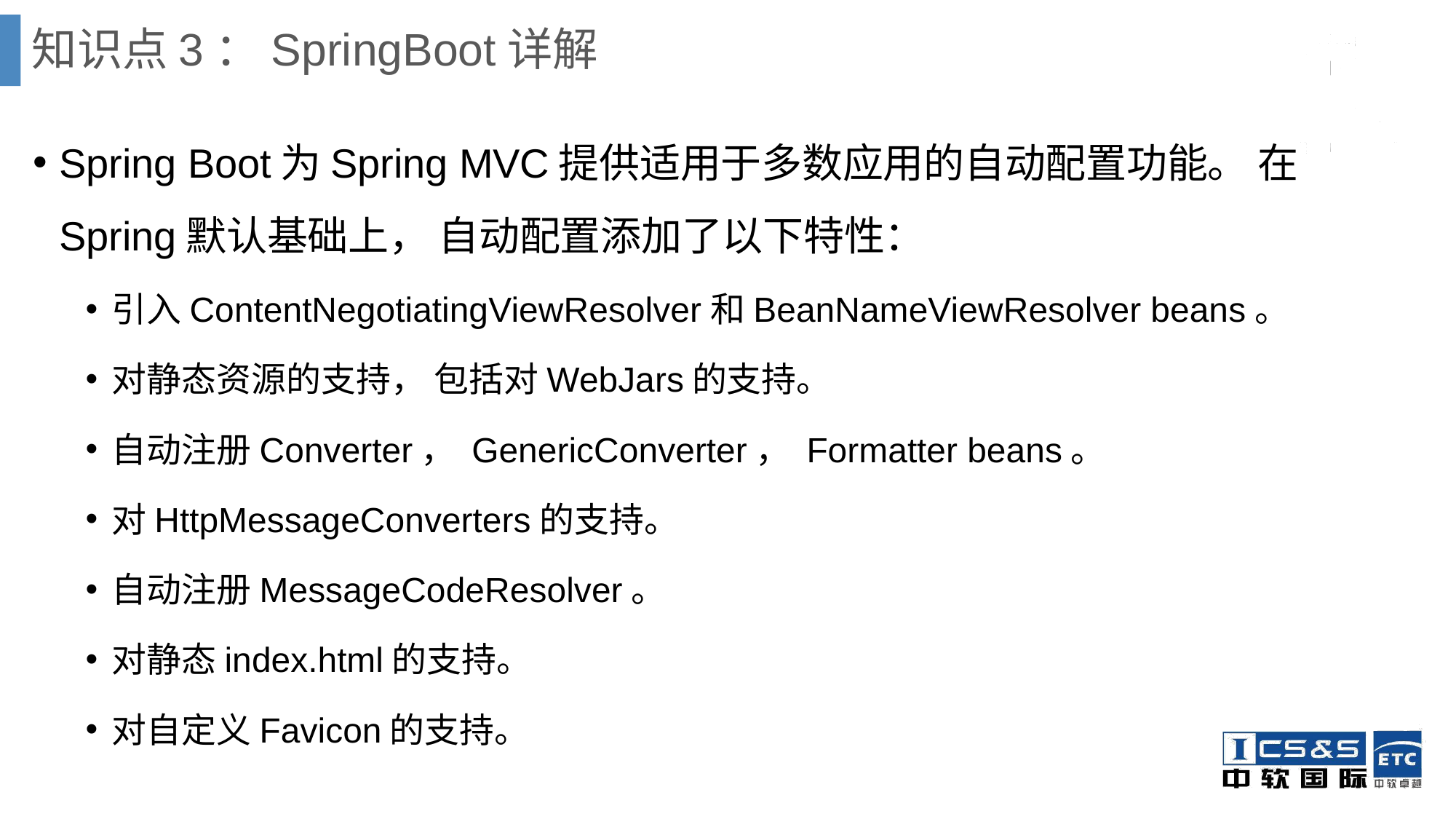

# 知识点3：SpringBoot详解
Spring Boot为Spring MVC提供适用于多数应用的自动配置功能。 在Spring默认基础上， 自动配置添加了以下特性：
引入ContentNegotiatingViewResolver和BeanNameViewResolver beans。
对静态资源的支持， 包括对WebJars的支持。
自动注册Converter， GenericConverter， Formatter beans。
对HttpMessageConverters的支持。
自动注册MessageCodeResolver。
对静态index.html的支持。
对自定义Favicon的支持。